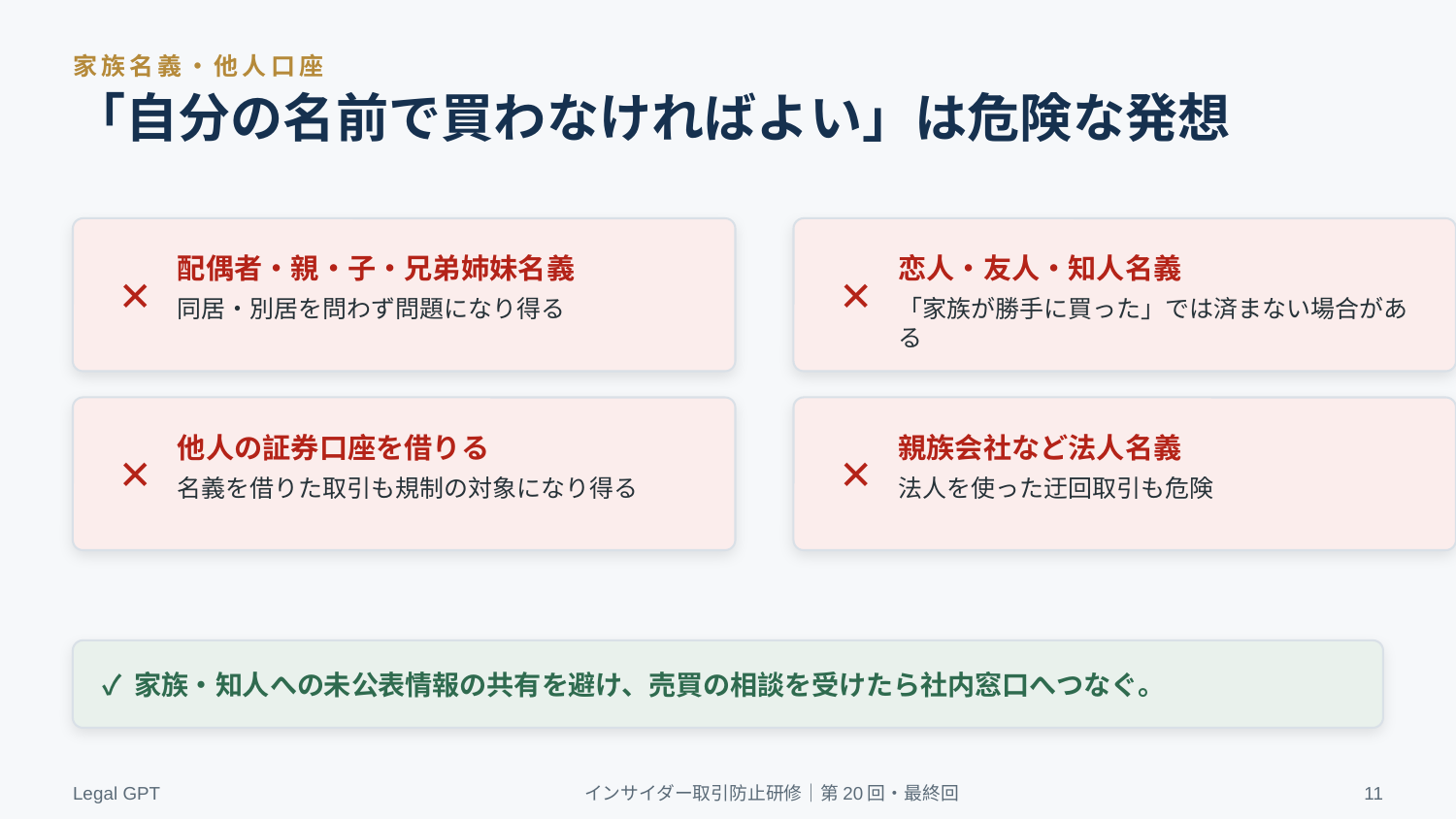

家族名義・他人口座
「自分の名前で買わなければよい」は危険な発想

✕

✕
配偶者・親・子・兄弟姉妹名義
恋人・友人・知人名義
同居・別居を問わず問題になり得る
「家族が勝手に買った」では済まない場合がある

✕

✕
他人の証券口座を借りる
親族会社など法人名義
名義を借りた取引も規制の対象になり得る
法人を使った迂回取引も危険

✓ 家族・知人への未公表情報の共有を避け、売買の相談を受けたら社内窓口へつなぐ。
Legal GPT
インサイダー取引防止研修｜第20回・最終回
11